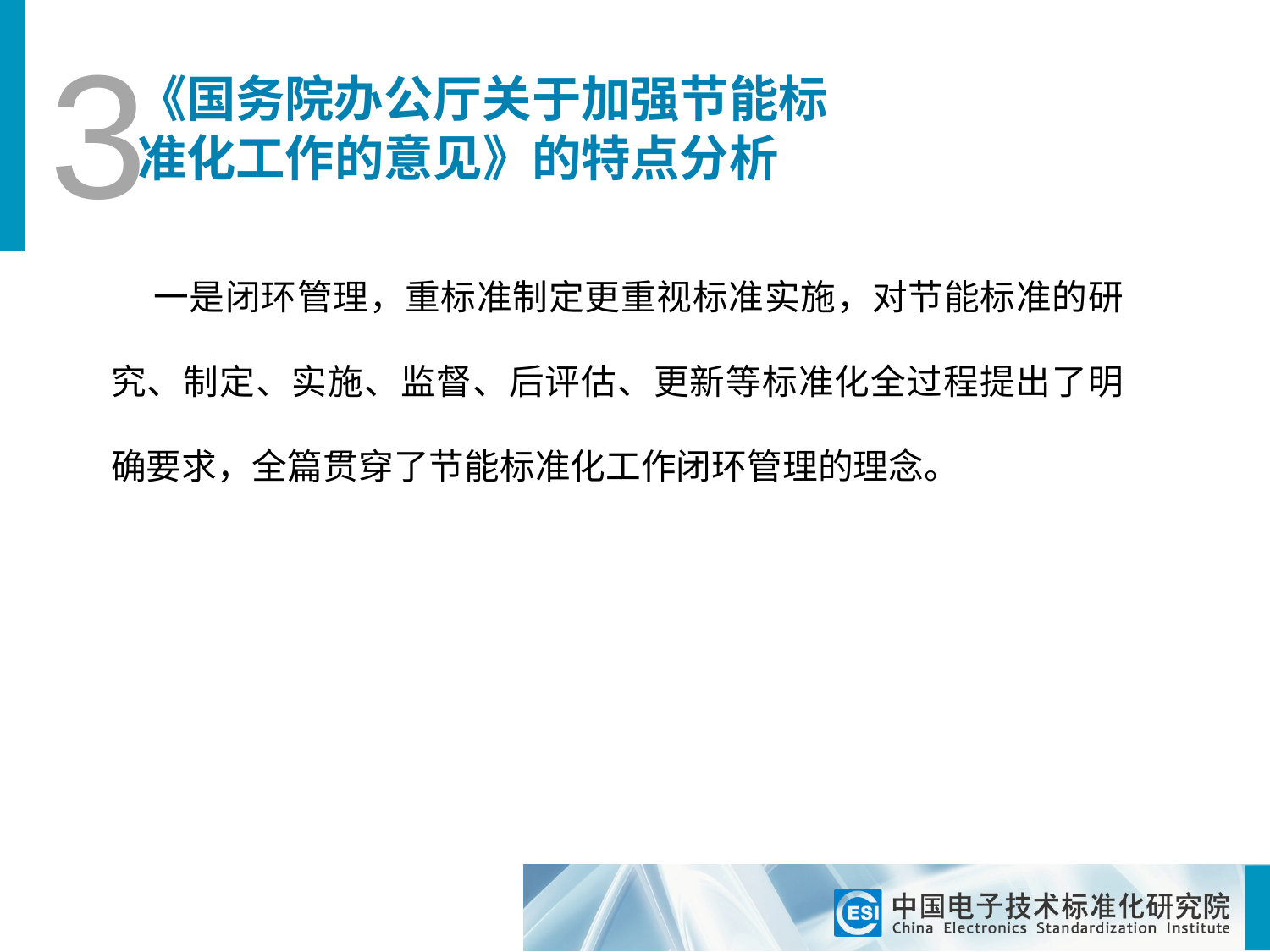

3
《国务院办公厅关于加强节能标准化工作的意见》的特点分析
一是闭环管理，重标准制定更重视标准实施，对节能标准的研究、制定、实施、监督、后评估、更新等标准化全过程提出了明确要求，全篇贯穿了节能标准化工作闭环管理的理念。